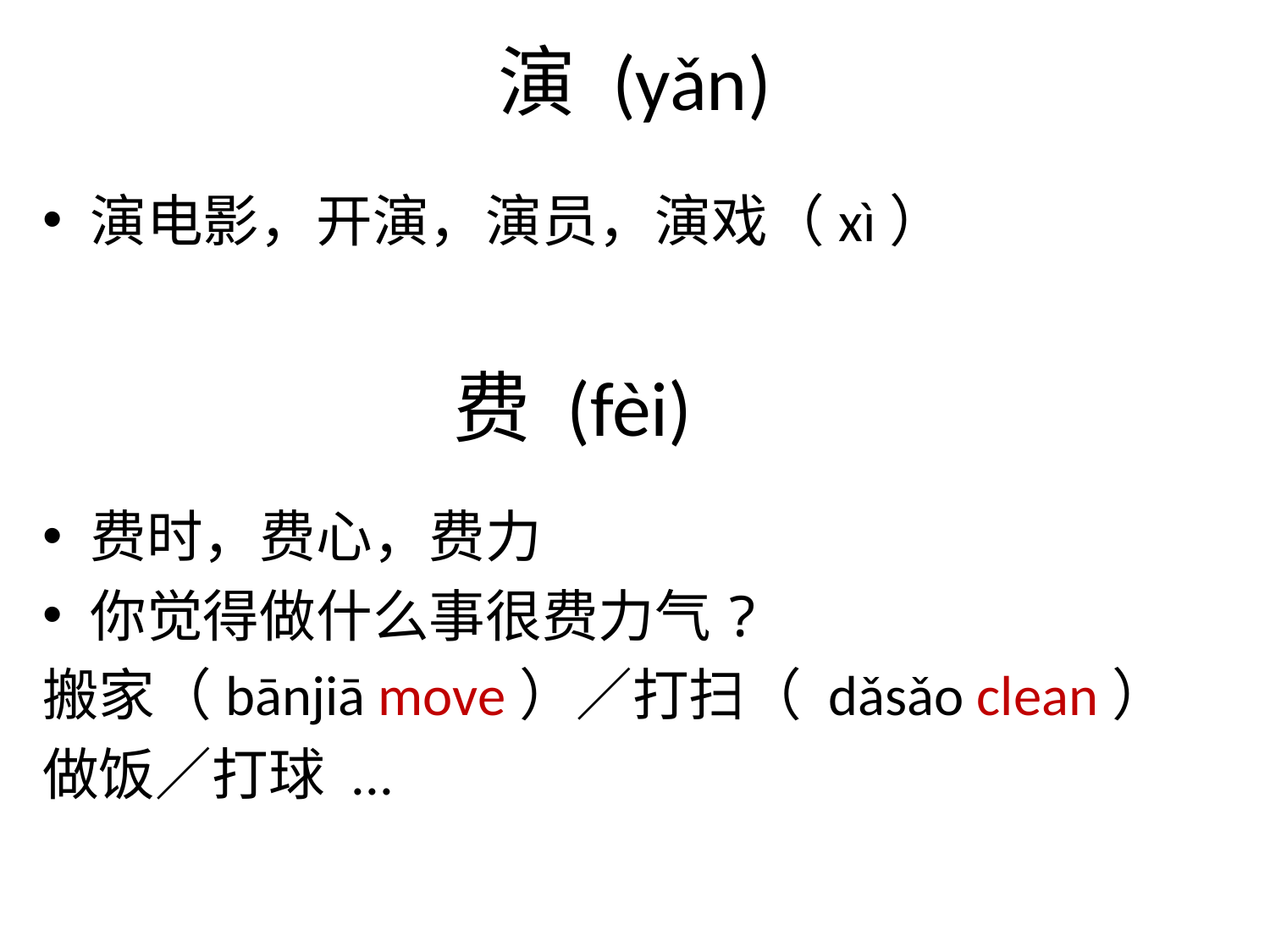

# 演 (yǎn)
演电影，开演，演员，演戏（xì）

费时，费心，费力
你觉得做什么事很费力气?
搬家（bānjiā move）／打扫（ dǎsǎo clean）
做饭／打球 ...

费 (fèi)